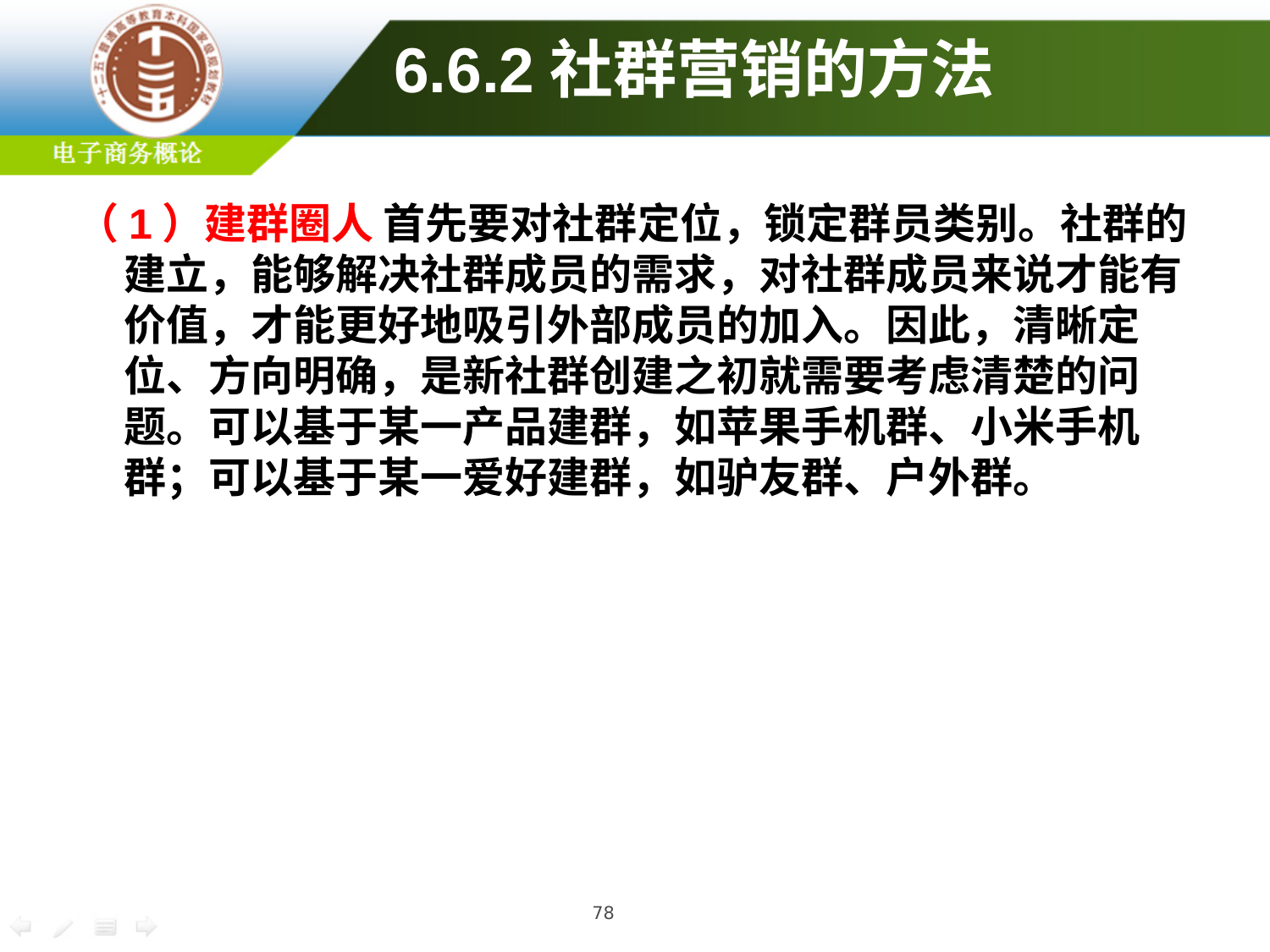

# 6.6.2社群营销的方法
（1）建群圈人 首先要对社群定位，锁定群员类别。社群的建立，能够解决社群成员的需求，对社群成员来说才能有价值，才能更好地吸引外部成员的加入。因此，清晰定位、方向明确，是新社群创建之初就需要考虑清楚的问题。可以基于某一产品建群，如苹果手机群、小米手机群；可以基于某一爱好建群，如驴友群、户外群。

78